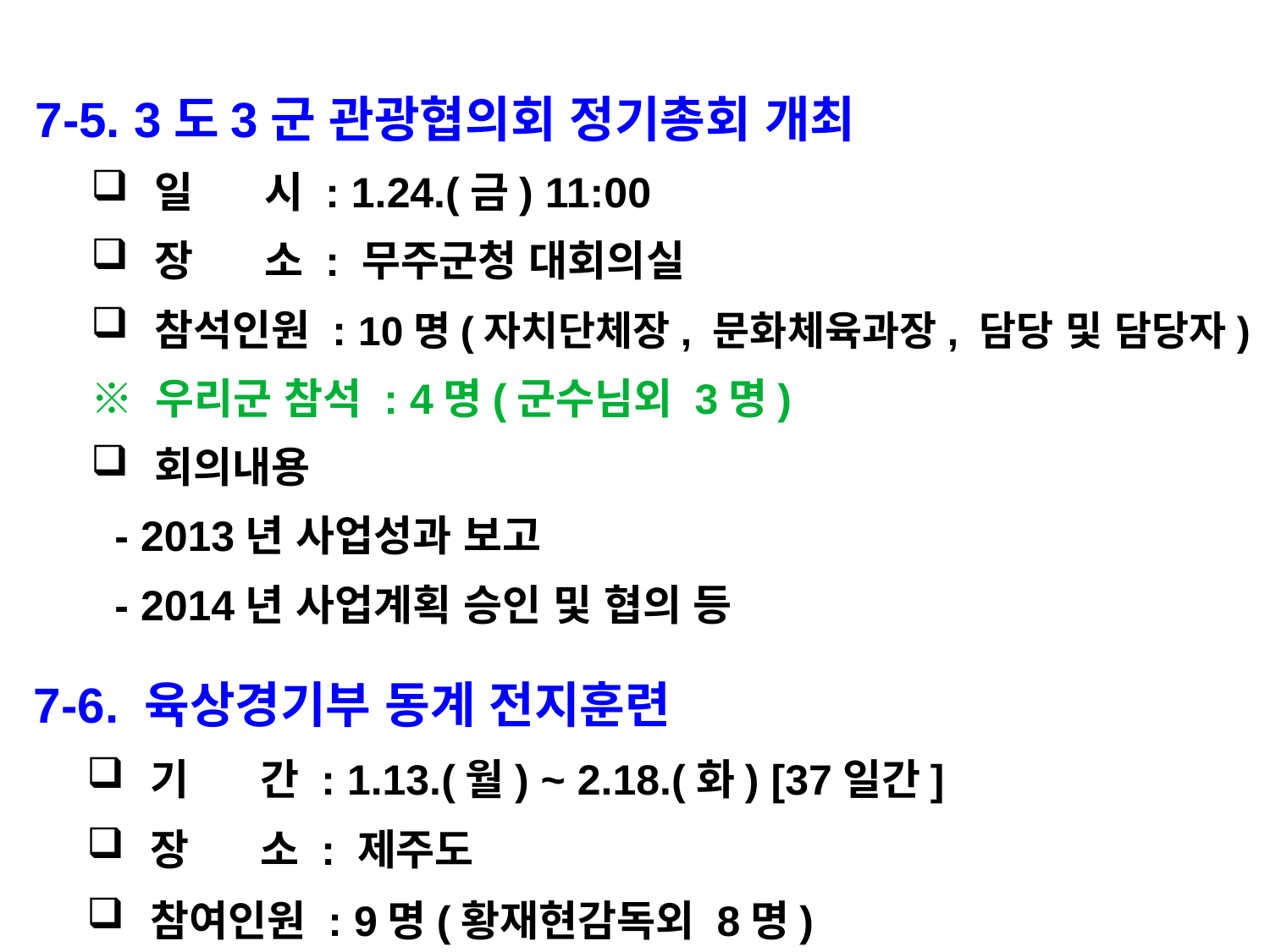

7-5. 3도3군 관광협의회 정기총회 개최
일      시 : 1.24.(금) 11:00
장      소 : 무주군청 대회의실
참석인원 : 10명(자치단체장, 문화체육과장, 담당 및 담당자)
※ 우리군 참석 : 4명(군수님외 3명)
회의내용
  - 2013년 사업성과 보고
  - 2014년 사업계획 승인 및 협의 등

7-6. 육상경기부 동계 전지훈련
기      간 : 1.13.(월) ~ 2.18.(화) [37일간]
장      소 : 제주도
참여인원 : 9명(황재현감독외 8명)